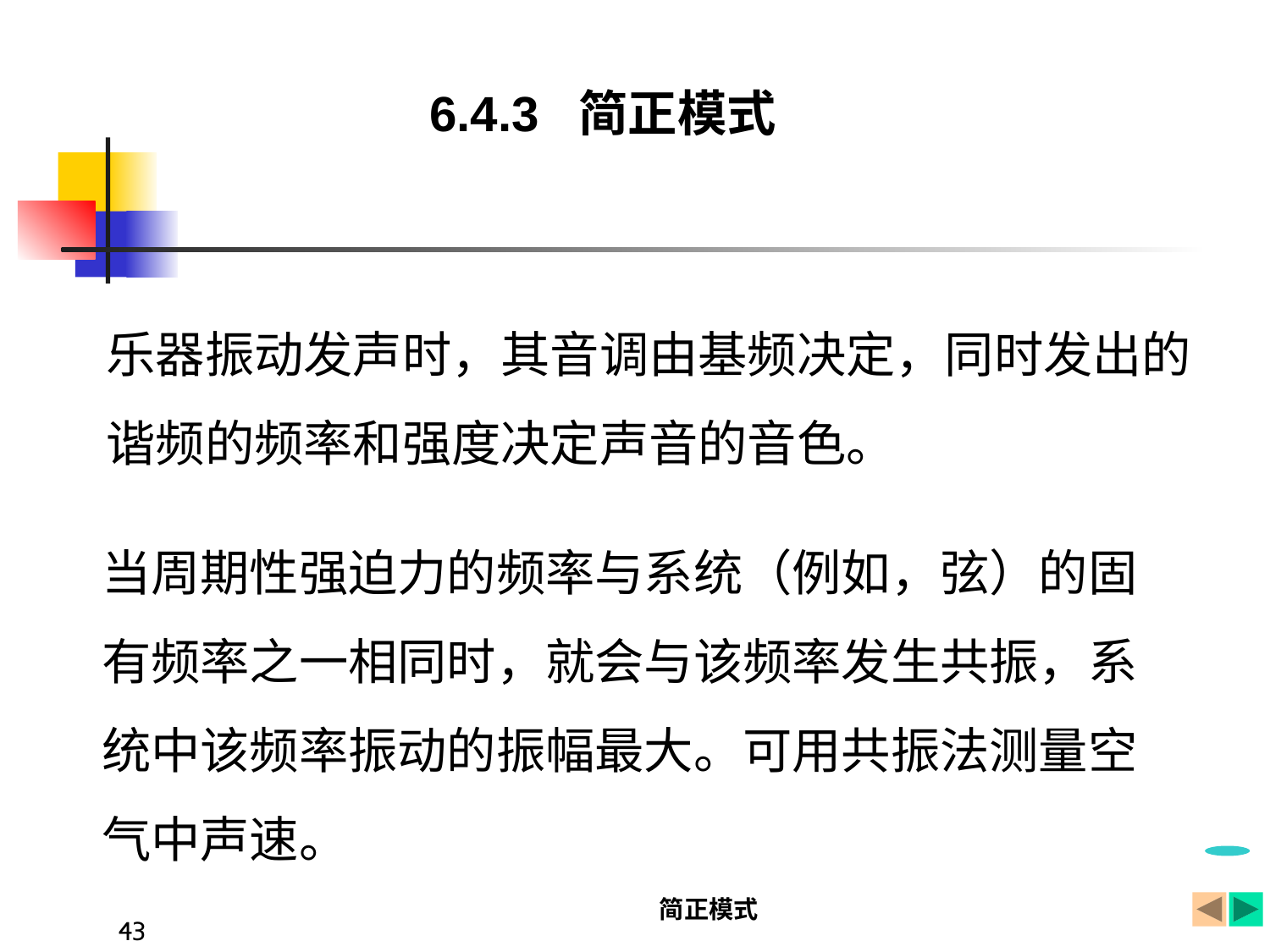

6.4.3  简正模式
乐器振动发声时，其音调由基频决定，同时发出的
谐频的频率和强度决定声音的音色。
当周期性强迫力的频率与系统（例如，弦）的固有频率之一相同时，就会与该频率发生共振，系统中该频率振动的振幅最大。可用共振法测量空气中声速。

简正模式
43